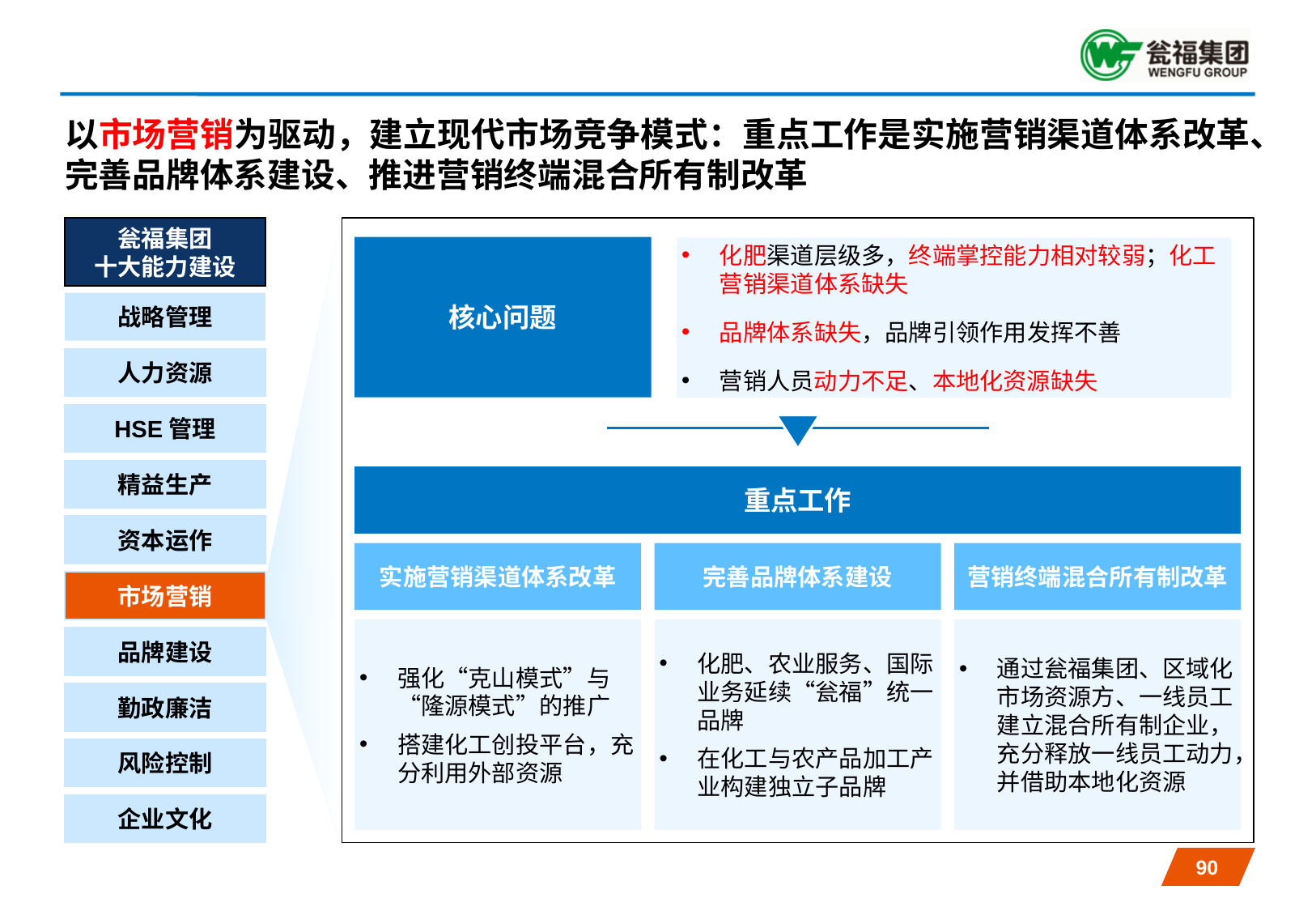

# 以市场营销为驱动，建立现代市场竞争模式：重点工作是实施营销渠道体系改革、完善品牌体系建设、推进营销终端混合所有制改革

瓮福集团
十大能力建设

核心问题
化肥渠道层级多，终端掌控能力相对较弱；化工营销渠道体系缺失
品牌体系缺失，品牌引领作用发挥不善
营销人员动力不足、本地化资源缺失

战略管理
人力资源
HSE管理
精益生产
重点工作
资本运作
实施营销渠道体系改革
完善品牌体系建设
营销终端混合所有制改革

市场营销

强化“克山模式”与“隆源模式”的推广
搭建化工创投平台，充分利用外部资源
化肥、农业服务、国际业务延续“瓮福”统一品牌
在化工与农产品加工产业构建独立子品牌
通过瓮福集团、区域化市场资源方、一线员工建立混合所有制企业，充分释放一线员工动力，并借助本地化资源
品牌建设
勤政廉洁
风险控制
企业文化